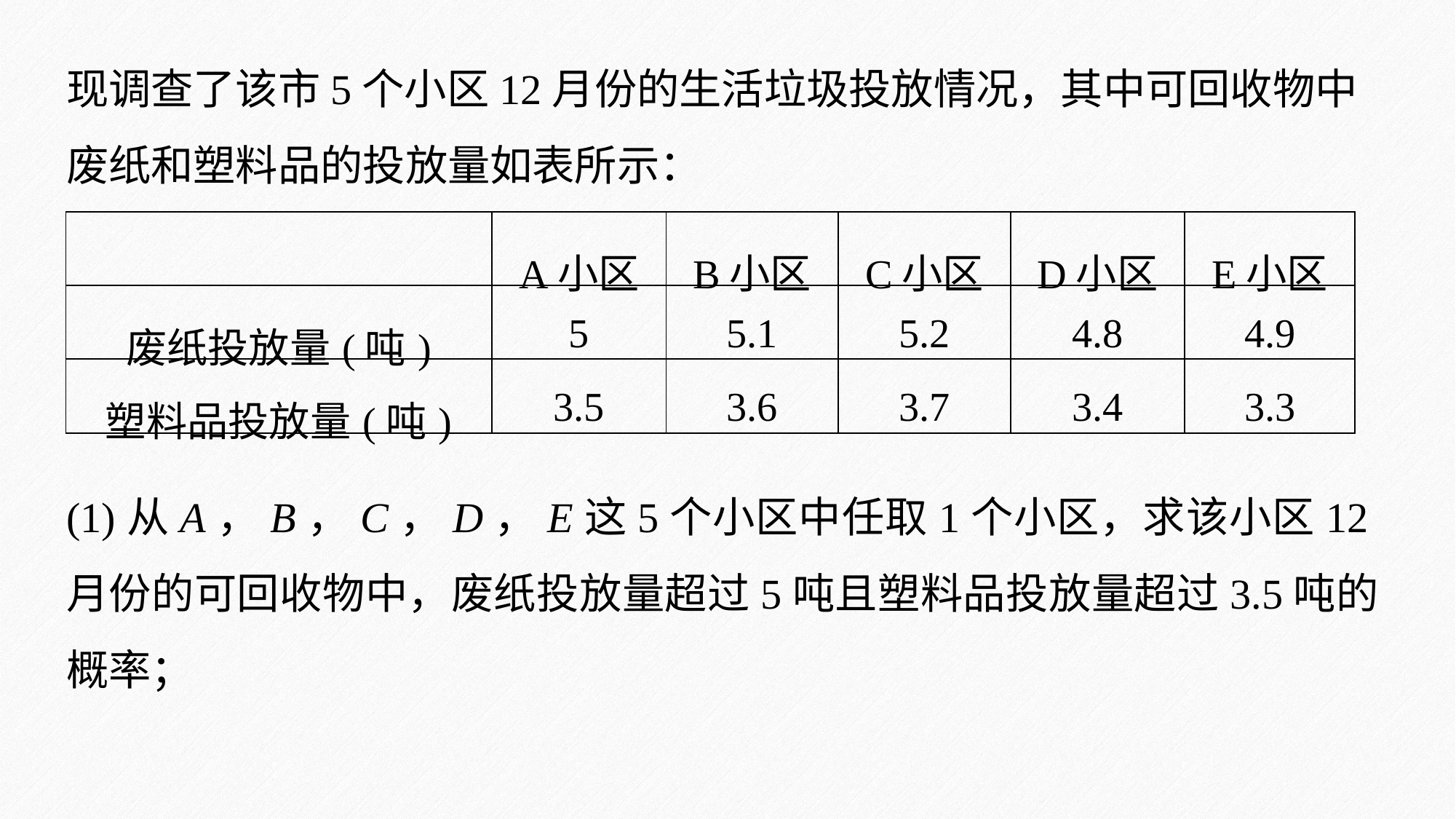

现调查了该市5个小区12月份的生活垃圾投放情况，其中可回收物中废纸和塑料品的投放量如表所示：
|  | A小区 | B小区 | C小区 | D小区 | E小区 |
| --- | --- | --- | --- | --- | --- |
| 废纸投放量(吨) | 5 | 5.1 | 5.2 | 4.8 | 4.9 |
| 塑料品投放量(吨) | 3.5 | 3.6 | 3.7 | 3.4 | 3.3 |
(1)从A，B，C，D，E这5个小区中任取1个小区，求该小区12月份的可回收物中，废纸投放量超过5吨且塑料品投放量超过3.5吨的概率；